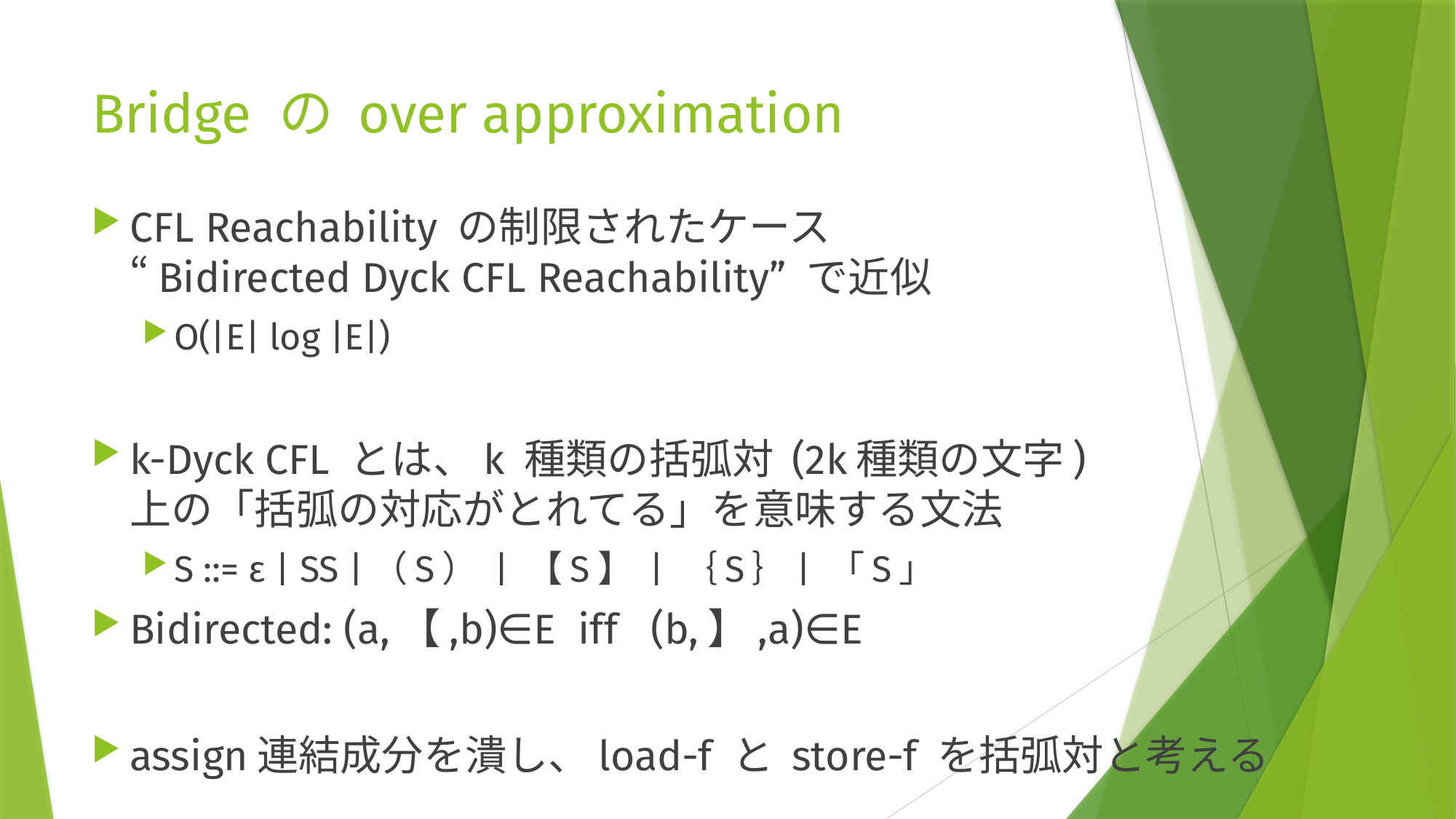

# Bridge の over approximation
CFL Reachability の制限されたケース
“Bidirected Dyck CFL Reachability” で近似
O(|E| log |E|)

k-Dyck CFL とは、k 種類の括弧対 (2k種類の文字)
上の「括弧の対応がとれてる」を意味する文法
S ::= ε | SS |（S） | 【S】 | ｛S｝| 「S」
Bidirected: (a,【,b)∈E  iff   (b,】,a)∈E

assign連結成分を潰し、load-f と store-f を括弧対と考える